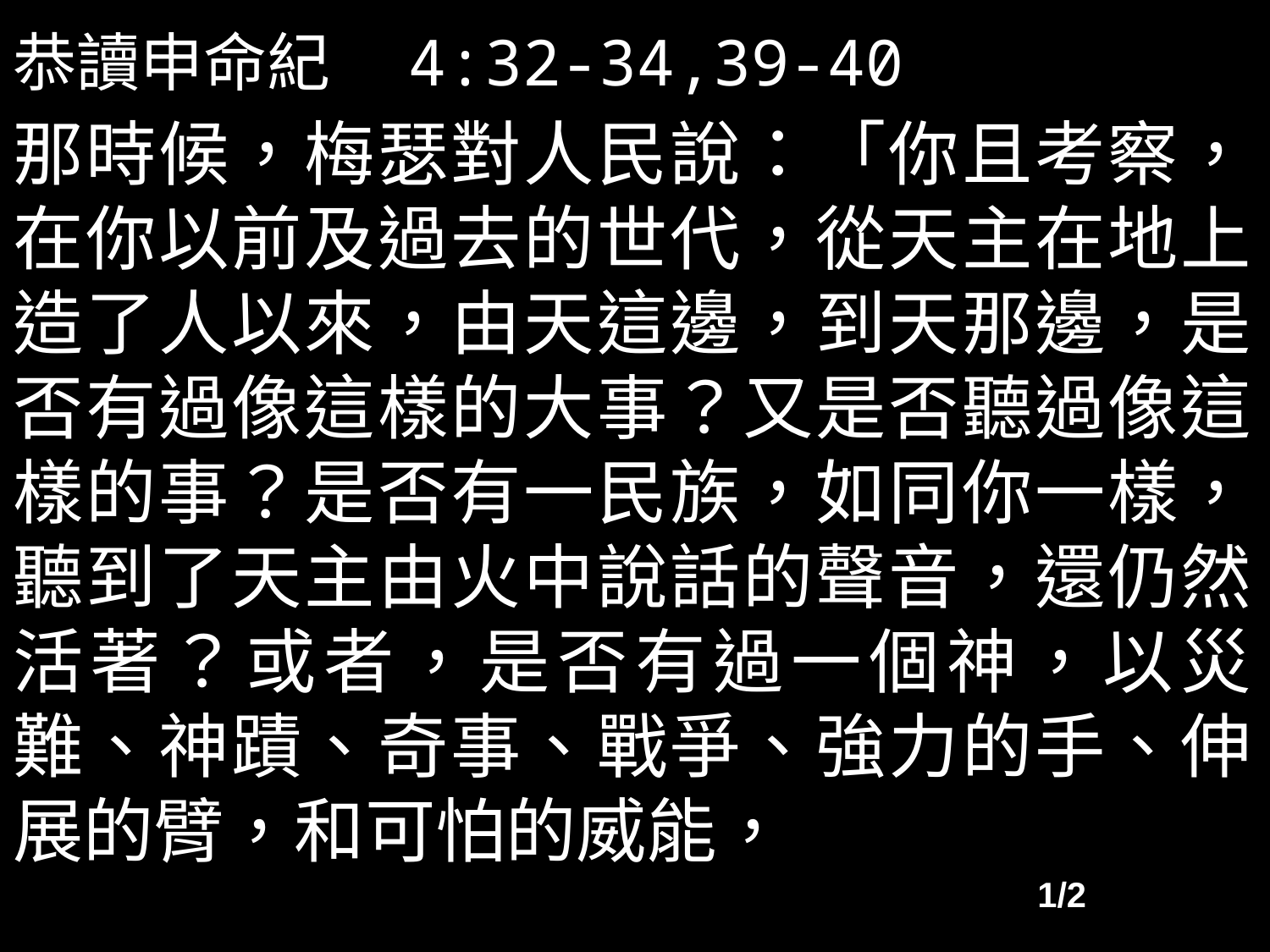

恭讀申命紀　4:32-34,39-40
那時候，梅瑟對人民說：「你且考察，在你以前及過去的世代，從天主在地上造了人以來，由天這邊，到天那邊，是否有過像這樣的大事？又是否聽過像這樣的事？是否有一民族，如同你一樣，聽到了天主由火中說話的聲音，還仍然活著？或者，是否有過一個神，以災難、神蹟、奇事、戰爭、強力的手、伸展的臂，和可怕的威能，
1/2